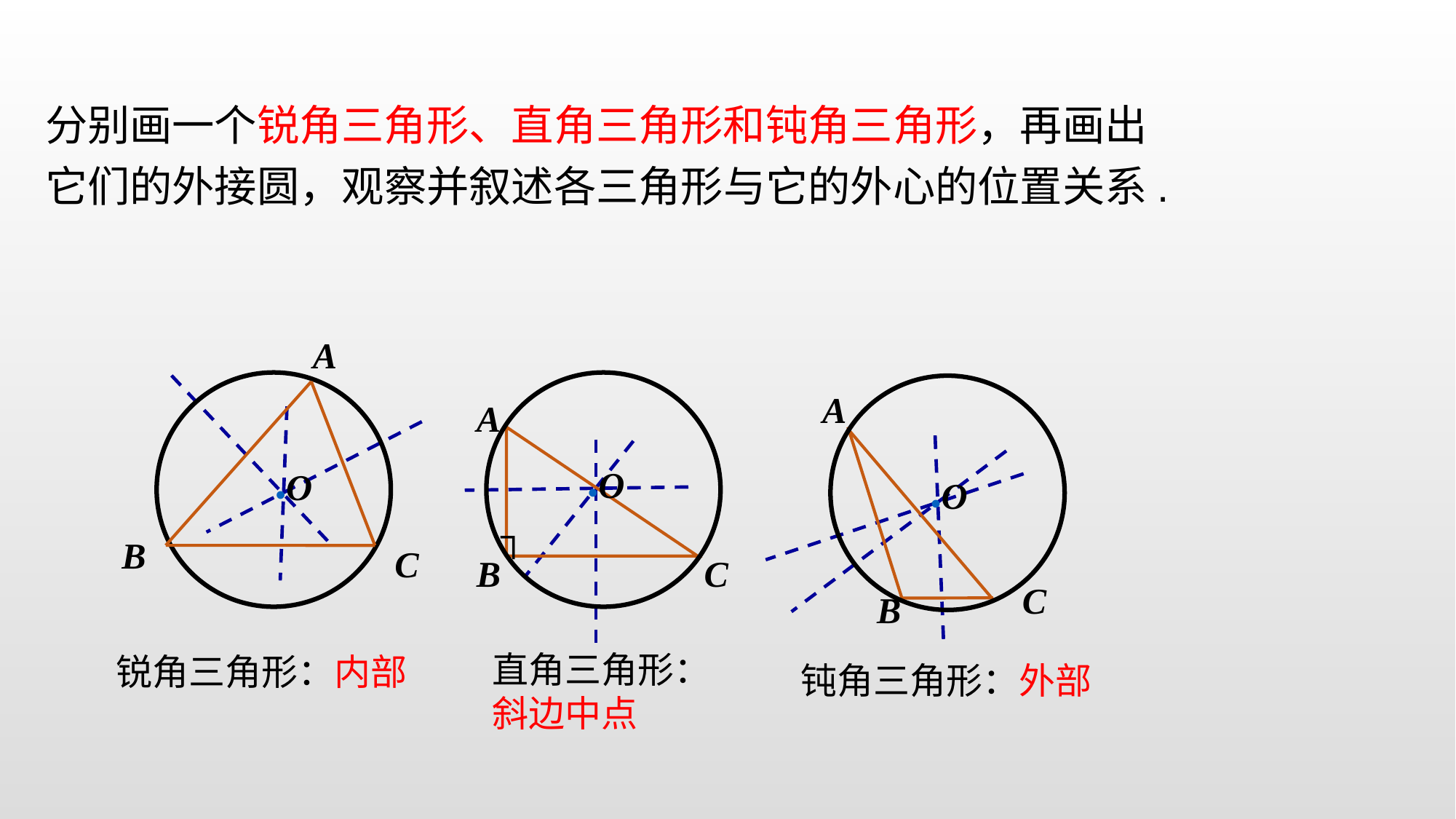

分别画一个锐角三角形、直角三角形和钝角三角形，再画出它们的外接圆，观察并叙述各三角形与它的外心的位置关系.
A

B
C

A

C
B

A

┐
B
C

●O
●O
●O
直角三角形：
斜边中点
锐角三角形：内部
钝角三角形：外部